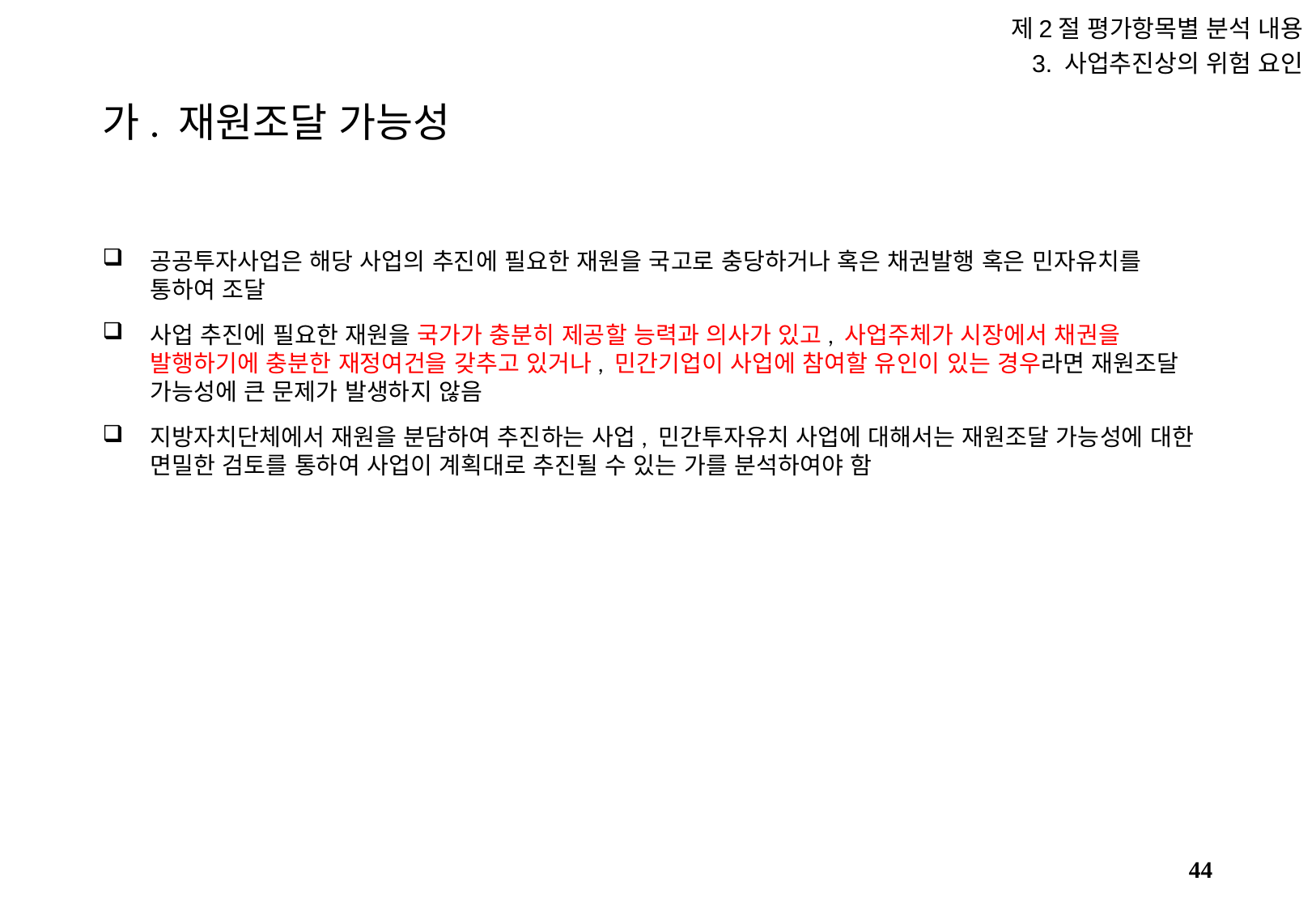

제2절 평가항목별 분석 내용
3. 사업추진상의 위험 요인
# 가. 재원조달 가능성
공공투자사업은 해당 사업의 추진에 필요한 재원을 국고로 충당하거나 혹은 채권발행 혹은 민자유치를 통하여 조달
사업 추진에 필요한 재원을 국가가 충분히 제공할 능력과 의사가 있고, 사업주체가 시장에서 채권을 발행하기에 충분한 재정여건을 갖추고 있거나, 민간기업이 사업에 참여할 유인이 있는 경우라면 재원조달 가능성에 큰 문제가 발생하지 않음
지방자치단체에서 재원을 분담하여 추진하는 사업, 민간투자유치 사업에 대해서는 재원조달 가능성에 대한 면밀한 검토를 통하여 사업이 계획대로 추진될 수 있는 가를 분석하여야 함
44